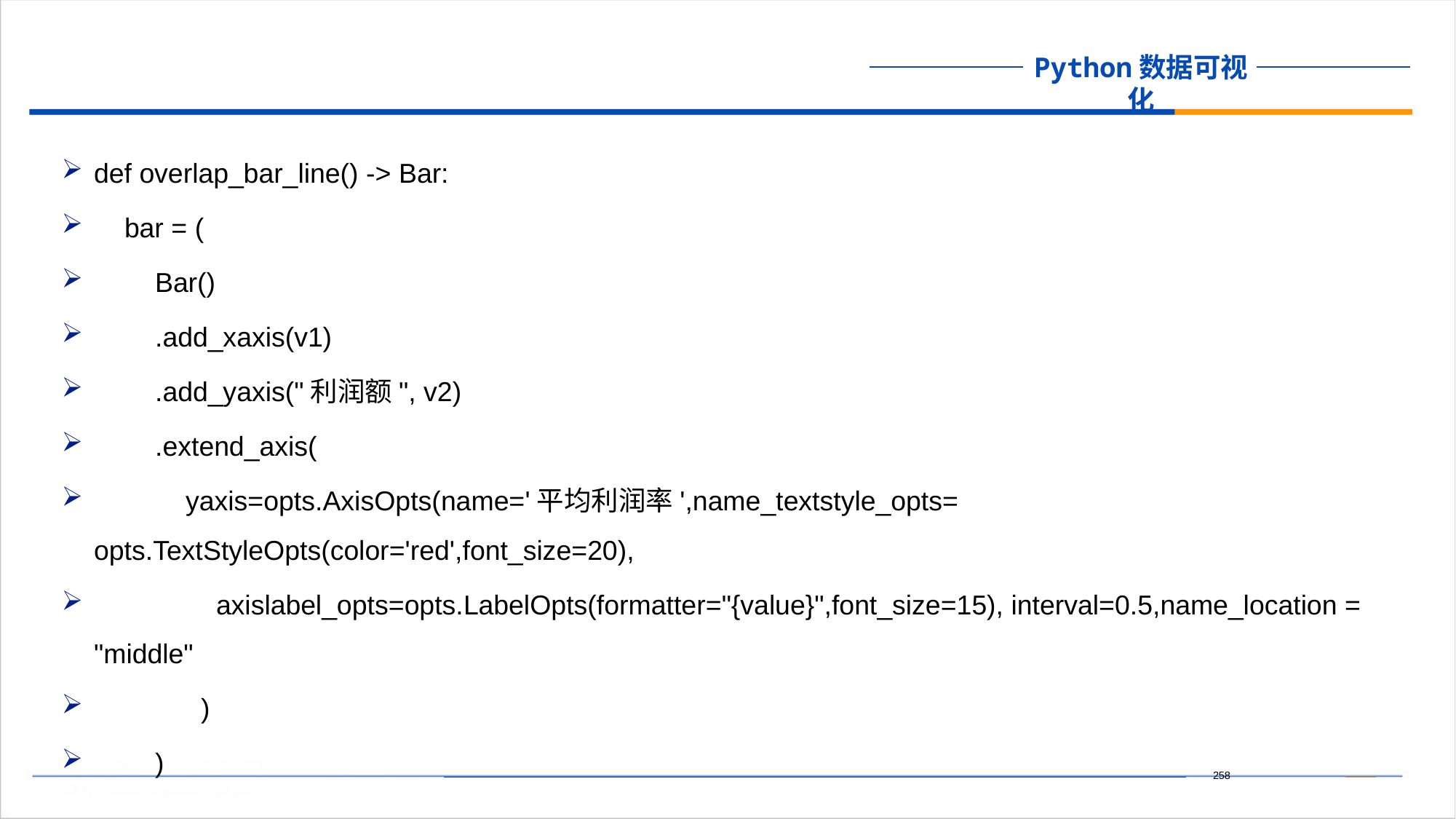

def overlap_bar_line() -> Bar:
    bar = (
        Bar()
        .add_xaxis(v1)
        .add_yaxis("利润额", v2)
        .extend_axis(
            yaxis=opts.AxisOpts(name='平均利润率',name_textstyle_opts= opts.TextStyleOpts(color='red',font_size=20),
                axislabel_opts=opts.LabelOpts(formatter="{value}",font_size=15), interval=0.5,name_location = "middle"
              )
        )